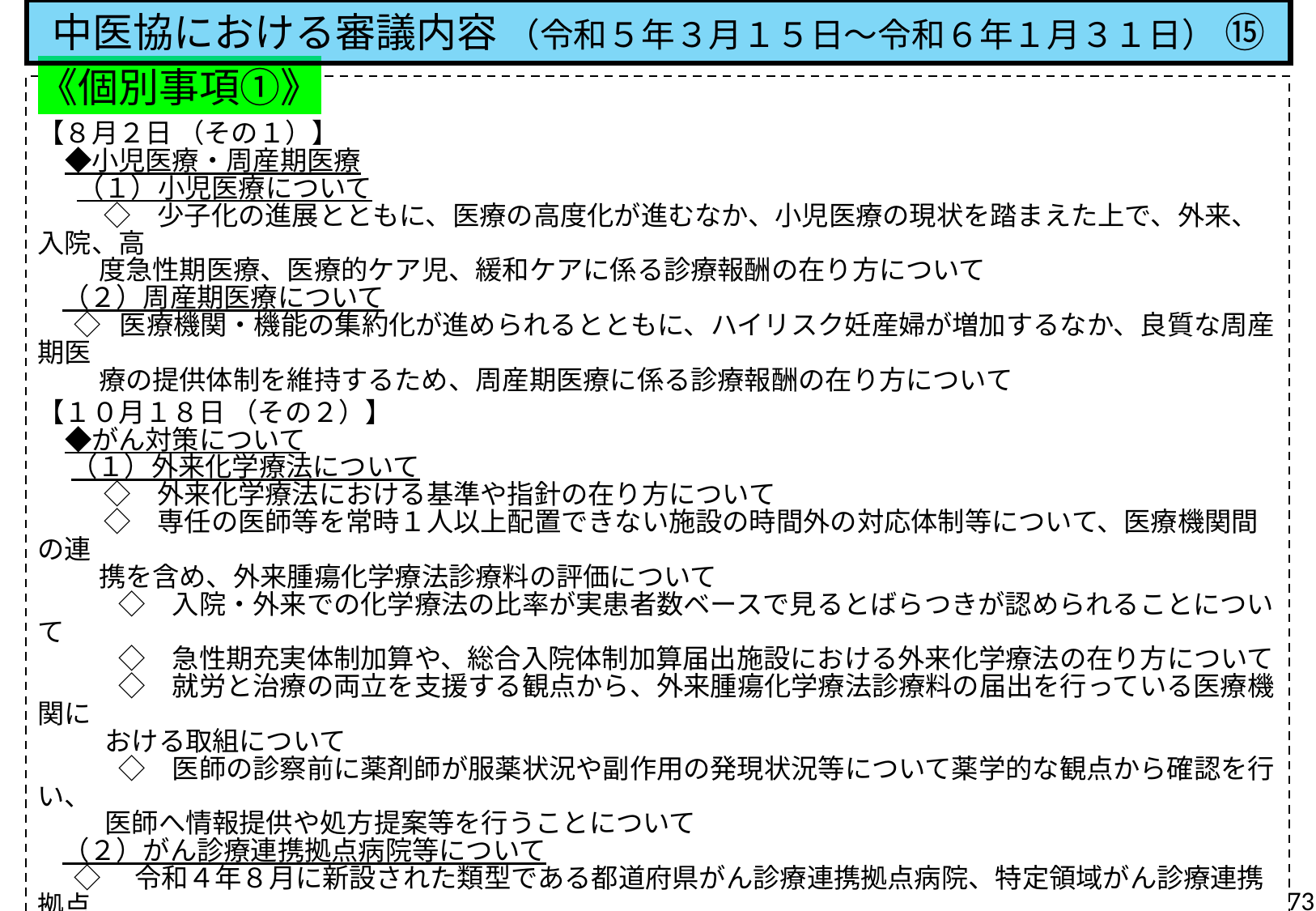

中医協における審議内容 （令和５年３月１５日～令和６年１月３１日） ⑮
《個別事項①》
【８月２日 （その１）】
　◆小児医療・周産期医療
 　（１）小児医療について
　　  ◇　少子化の進展とともに、医療の高度化が進むなか、小児医療の現状を踏まえた上で、外来、入院、高
         度急性期医療、医療的ケア児、緩和ケアに係る診療報酬の在り方について
   （２）周産期医療について
      ◇  医療機関・機能の集約化が進められるとともに、ハイリスク妊産婦が増加するなか、良質な周産期医
         療の提供体制を維持するため、周産期医療に係る診療報酬の在り方について
【１０月１８日 （その２）】
　◆がん対策について
　 （１）外来化学療法について
　　  ◇　外来化学療法における基準や指針の在り方について
　　  ◇　専任の医師等を常時１人以上配置できない施設の時間外の対応体制等について、医療機関間の連
         携を含め、外来腫瘍化学療法診療料の評価について
　　　◇　入院・外来での化学療法の比率が実患者数ベースで見るとばらつきが認められることについて
　　　◇　急性期充実体制加算や、総合入院体制加算届出施設における外来化学療法の在り方について
　　　◇　就労と治療の両立を支援する観点から、外来腫瘍化学療法診療料の届出を行っている医療機関に
          おける取組について
　　　◇　医師の診察前に薬剤師が服薬状況や副作用の発現状況等について薬学的な観点から確認を行い、
          医師へ情報提供や処方提案等を行うことについて
   （２）がん診療連携拠点病院等について
      ◇　令和４年８月に新設された類型である都道府県がん診療連携拠点病院、特定領域がん診療連携拠点
         病院及び地域がん診療病院の特例型に対する診療報酬上の評価について
  ◆脳卒中対策について
　　◇　 ｔ－PA静注療法や血栓回収療法など、発症早期に実施することが特に重要であり、迅速な実施のため
       に一次搬送施設と基幹施設の間の連携が必要となる治療の実施を推進する観点から、治療に必要な連
       携の実施及び連携体制の構築に対する評価について
73